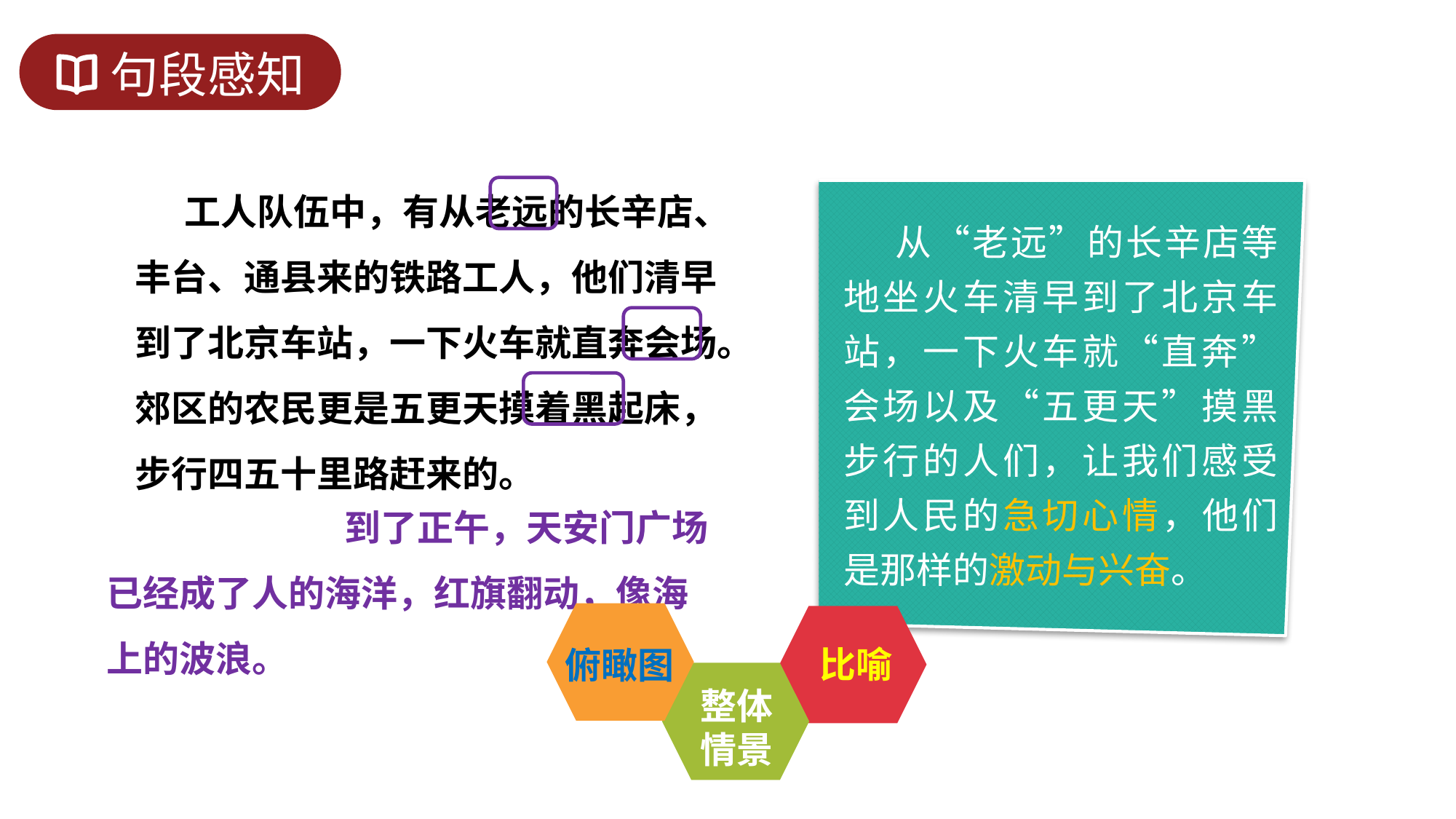

句段感知
     工人队伍中，有从老远的长辛店、丰台、通县来的铁路工人，他们清早到了北京车站，一下火车就直奔会场。郊区的农民更是五更天摸着黑起床，步行四五十里路赶来的。

    从“老远”的长辛店等地坐火车清早到了北京车站，一下火车就“直奔”会场以及“五更天”摸黑步行的人们，让我们感受到人民的急切心情，他们是那样的激动与兴奋。

                            到了正午，天安门广场已经成了人的海洋，红旗翻动，像海上的波浪。

俯瞰图
比喻

整体情景